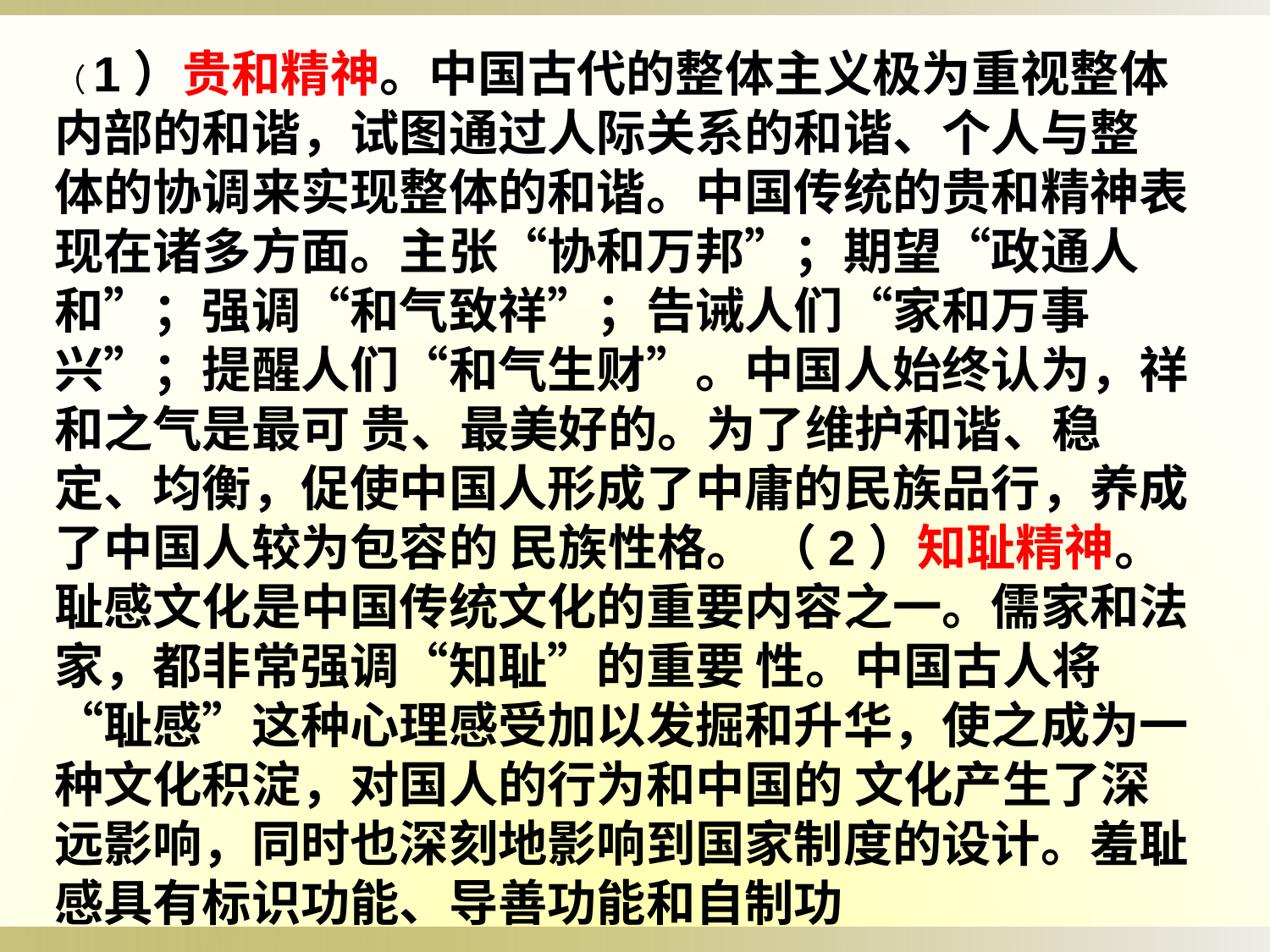

（1）贵和精神。中国古代的整体主义极为重视整体内部的和谐，试图通过人际关系的和谐、个人与整 体的协调来实现整体的和谐。中国传统的贵和精神表现在诸多方面。主张“协和万邦”；期望“政通人 和”；强调“和气致祥”；告诫人们“家和万事兴”；提醒人们“和气生财”。中国人始终认为，祥和之气是最可 贵、最美好的。为了维护和谐、稳定、均衡，促使中国人形成了中庸的民族品行，养成了中国人较为包容的 民族性格。 （2）知耻精神。耻感文化是中国传统文化的重要内容之一。儒家和法家，都非常强调“知耻”的重要 性。中国古人将“耻感”这种心理感受加以发掘和升华，使之成为一种文化积淀，对国人的行为和中国的 文化产生了深远影响，同时也深刻地影响到国家制度的设计。羞耻感具有标识功能、导善功能和自制功